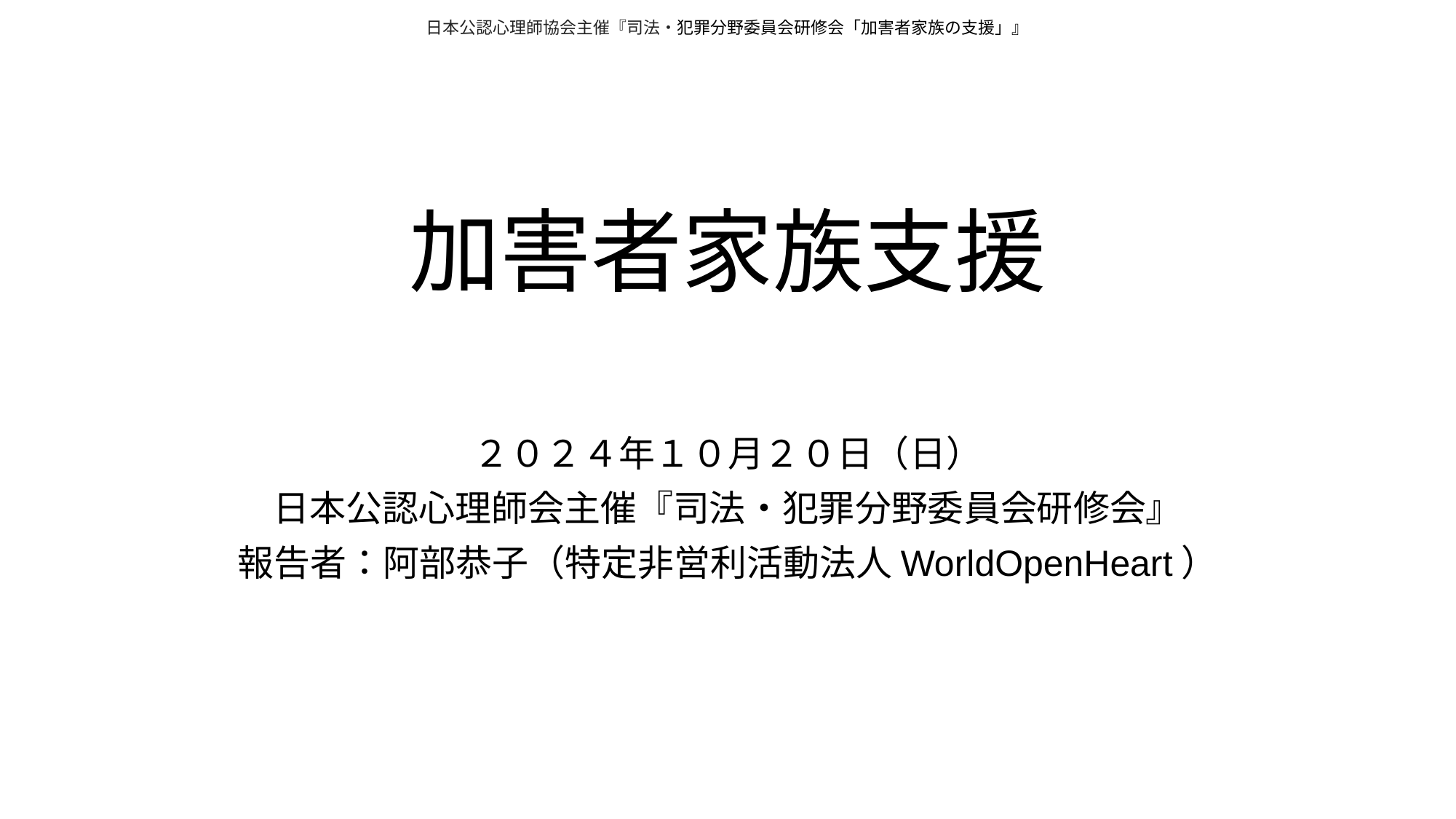

日本公認心理師協会主催『司法・犯罪分野委員会研修会「加害者家族の支援」』
# 加害者家族支援
２０２４年１０月２０日（日）
日本公認心理師会主催『司法・犯罪分野委員会研修会』
報告者：阿部恭子（特定非営利活動法人WorldOpenHeart）